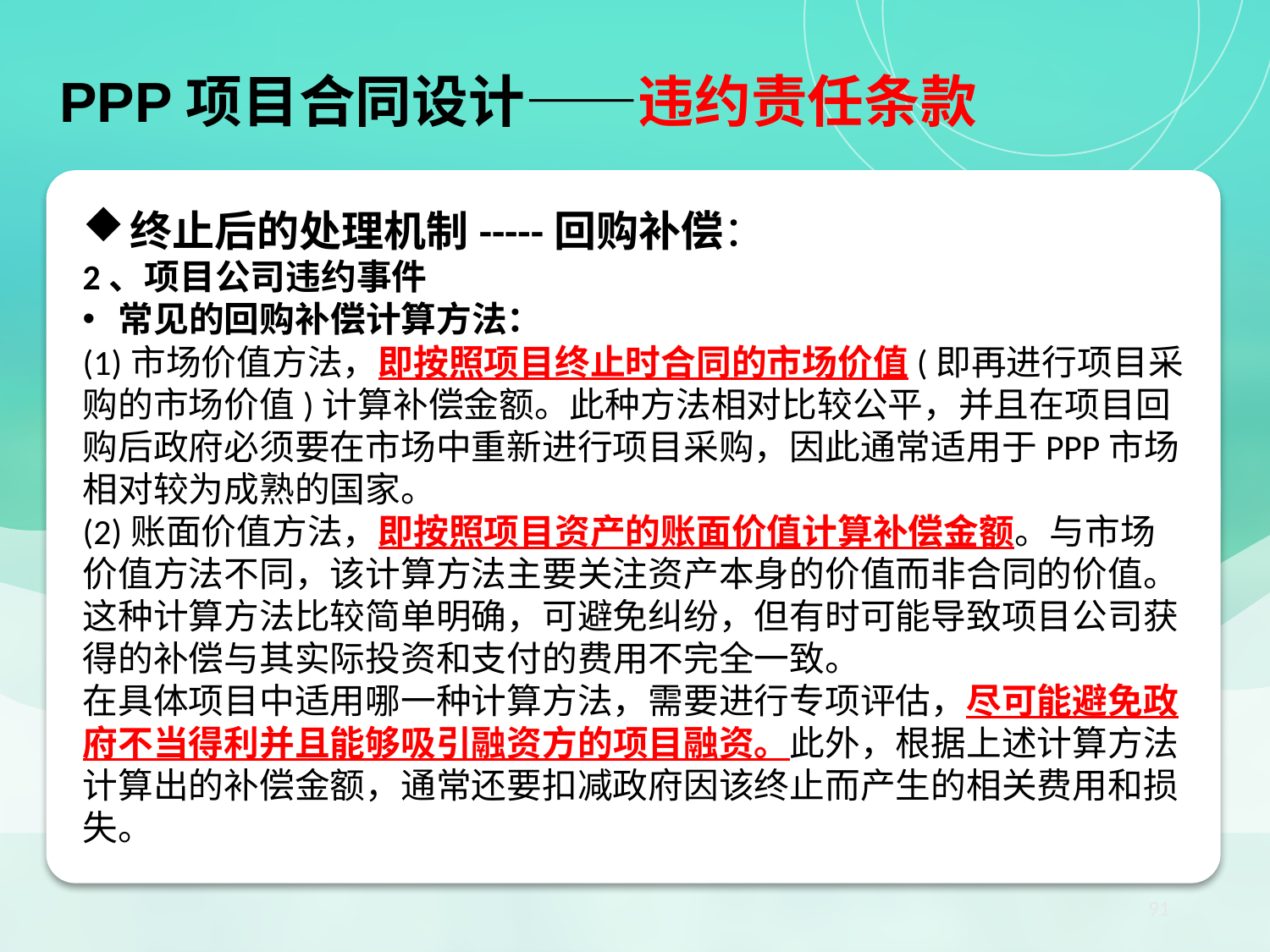

PPP项目合同设计——违约责任条款
【小结】PPP项目核心法律关系：项目合同
终止后的处理机制-----回购补偿：
2、项目公司违约事件
常见的回购补偿计算方法：
(1)市场价值方法，即按照项目终止时合同的市场价值(即再进行项目采购的市场价值)计算补偿金额。此种方法相对比较公平，并且在项目回购后政府必须要在市场中重新进行项目采购，因此通常适用于PPP市场相对较为成熟的国家。
(2)账面价值方法，即按照项目资产的账面价值计算补偿金额。与市场价值方法不同，该计算方法主要关注资产本身的价值而非合同的价值。这种计算方法比较简单明确，可避免纠纷，但有时可能导致项目公司获得的补偿与其实际投资和支付的费用不完全一致。
在具体项目中适用哪一种计算方法，需要进行专项评估，尽可能避免政府不当得利并且能够吸引融资方的项目融资。此外，根据上述计算方法计算出的补偿金额，通常还要扣减政府因该终止而产生的相关费用和损失。

91